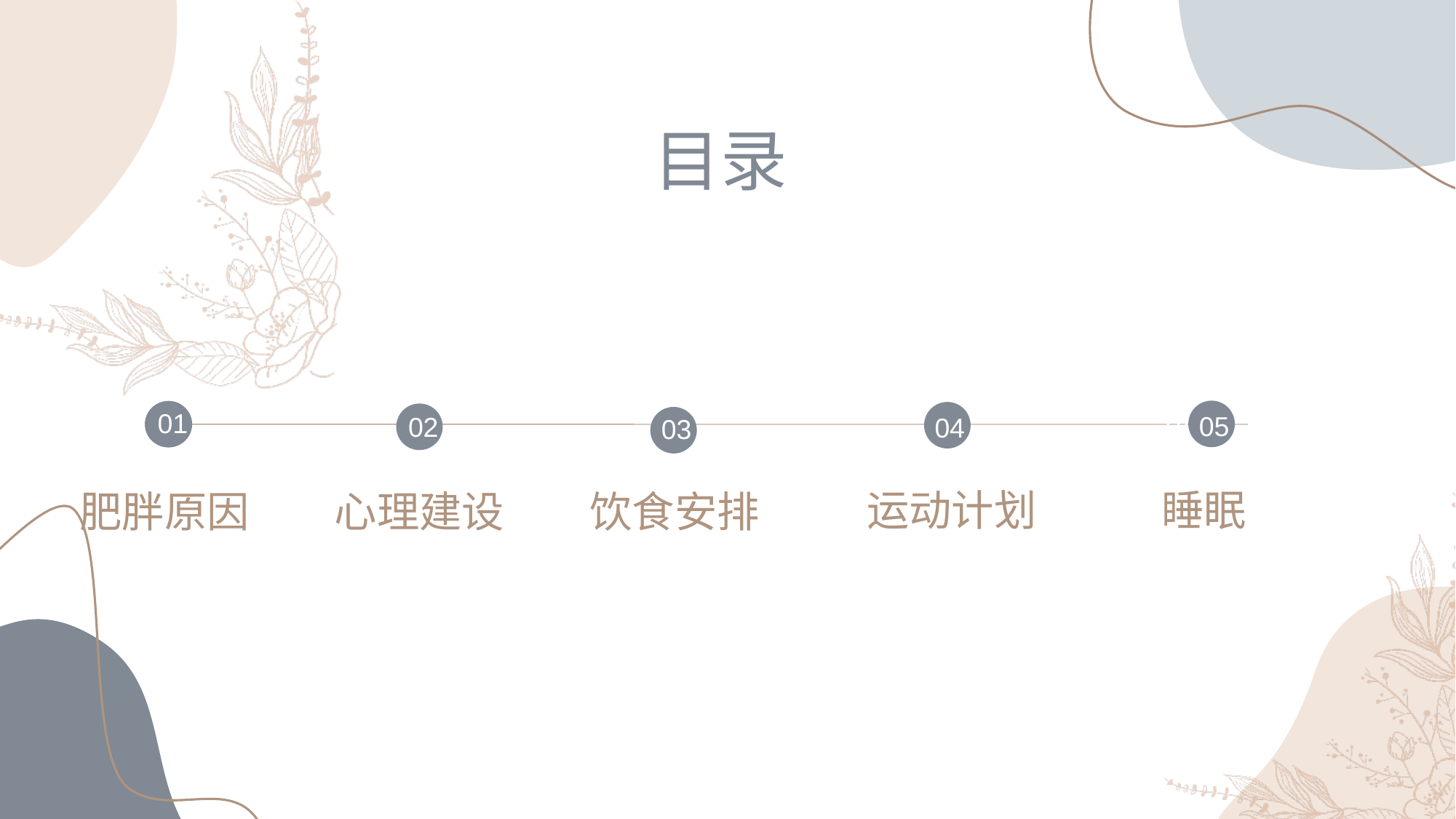

目录

01

04
05
02
04

03
运动计划
睡眠
肥胖原因
心理建设
饮食安排